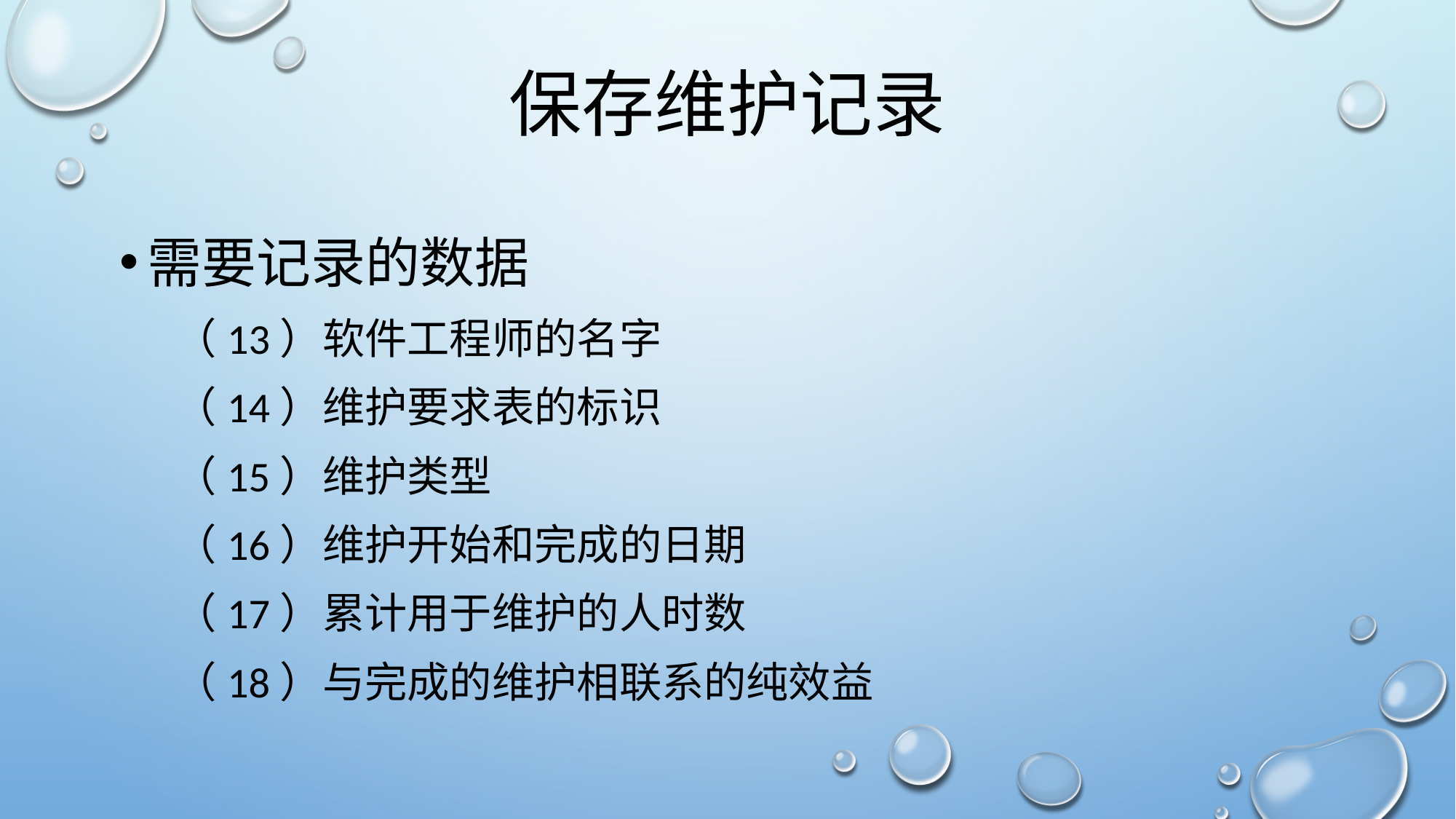

# 保存维护记录
需要记录的数据
（13）软件工程师的名字
（14）维护要求表的标识
（15）维护类型
（16）维护开始和完成的日期
（17）累计用于维护的人时数
（18）与完成的维护相联系的纯效益